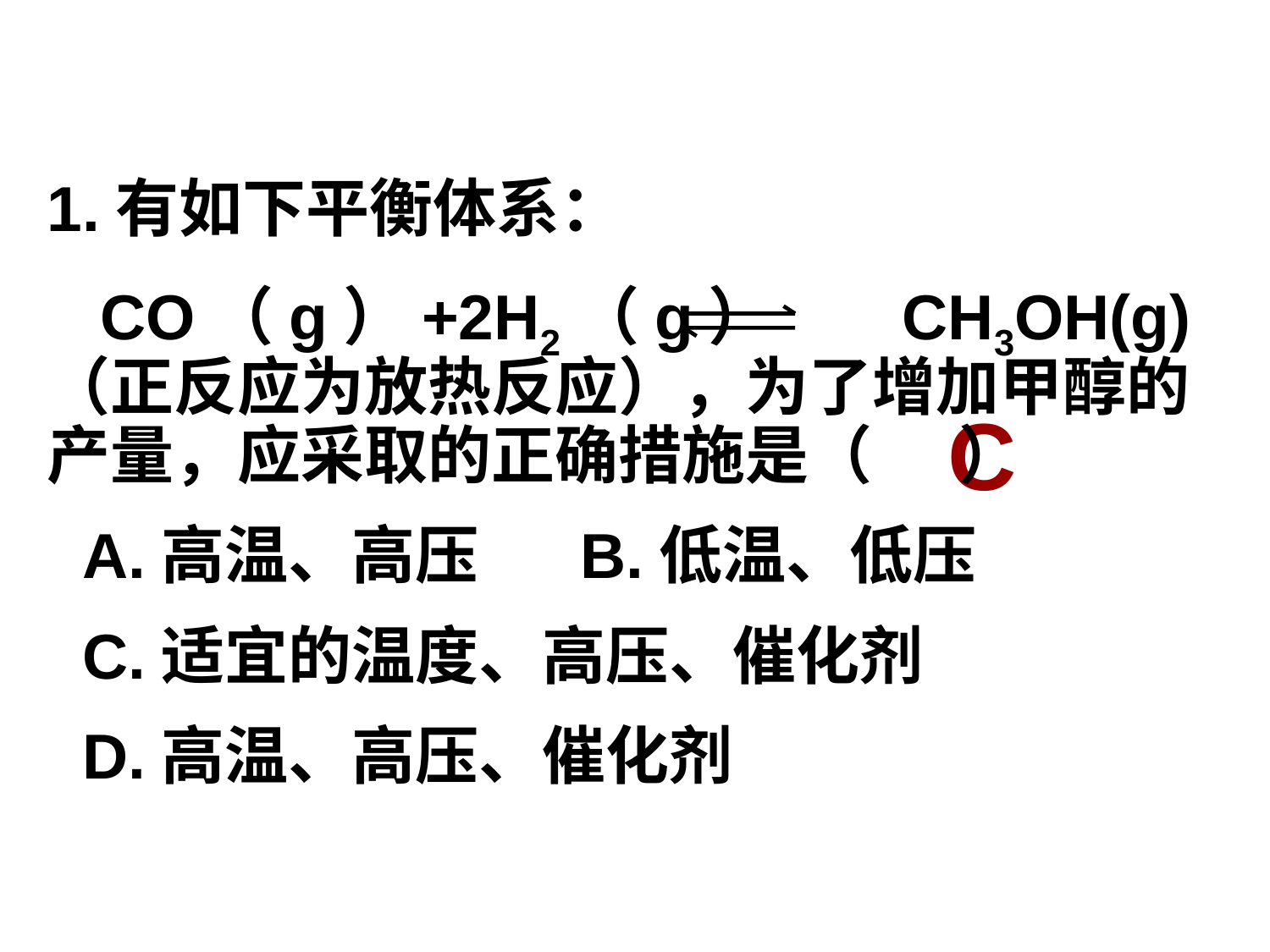

1.有如下平衡体系：
   CO（g）+2H2（g）        CH3OH(g)（正反应为放热反应），为了增加甲醇的产量，应采取的正确措施是（      ）
  A.高温、高压      B.低温、低压
  C.适宜的温度、高压、催化剂
  D.高温、高压、催化剂

C